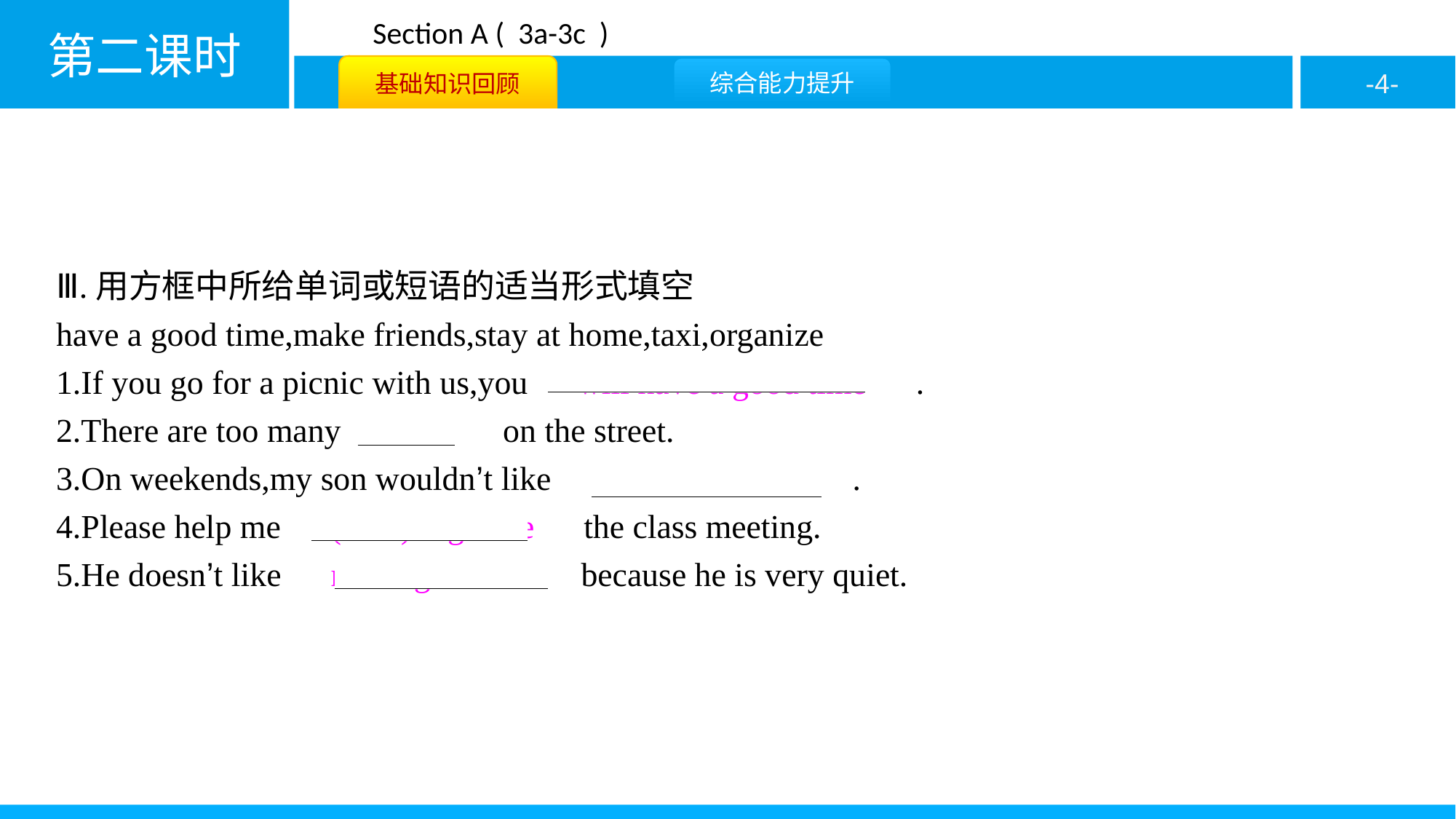

Ⅲ.用方框中所给单词或短语的适当形式填空
have a good time,make friends,stay at home,taxi,organize
1.If you go for a picnic with us,you　will have a good time　.
2.There are too many　taxis　on the street.
3.On weekends,my son wouldn’t like　to stay at home　.
4.Please help me　(  to  ) organize　the class meeting.
5.He doesn’t like　making friends　because he is very quiet.